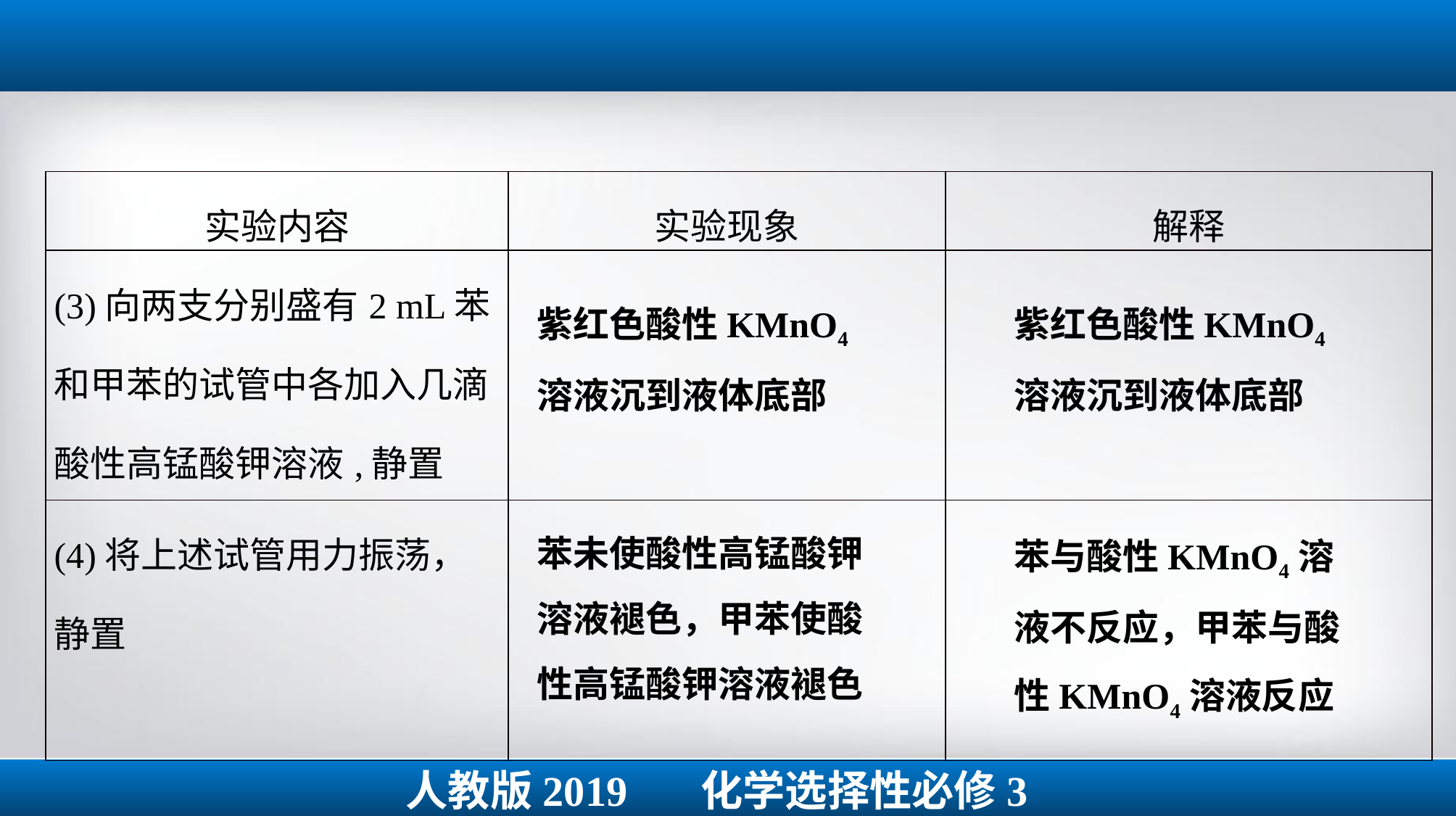

| 实验内容 | 实验现象 | 解释 |
| --- | --- | --- |
| (3)向两支分别盛有2 mL苯和甲苯的试管中各加入几滴酸性高锰酸钾溶液,静置 |  |  |
| (4)将上述试管用力振荡，静置 |  |  |
紫红色酸性KMnO4溶液沉到液体底部
紫红色酸性KMnO4溶液沉到液体底部

苯未使酸性高锰酸钾溶液褪色，甲苯使酸性高锰酸钾溶液褪色
苯与酸性KMnO4溶液不反应，甲苯与酸性KMnO4溶液反应